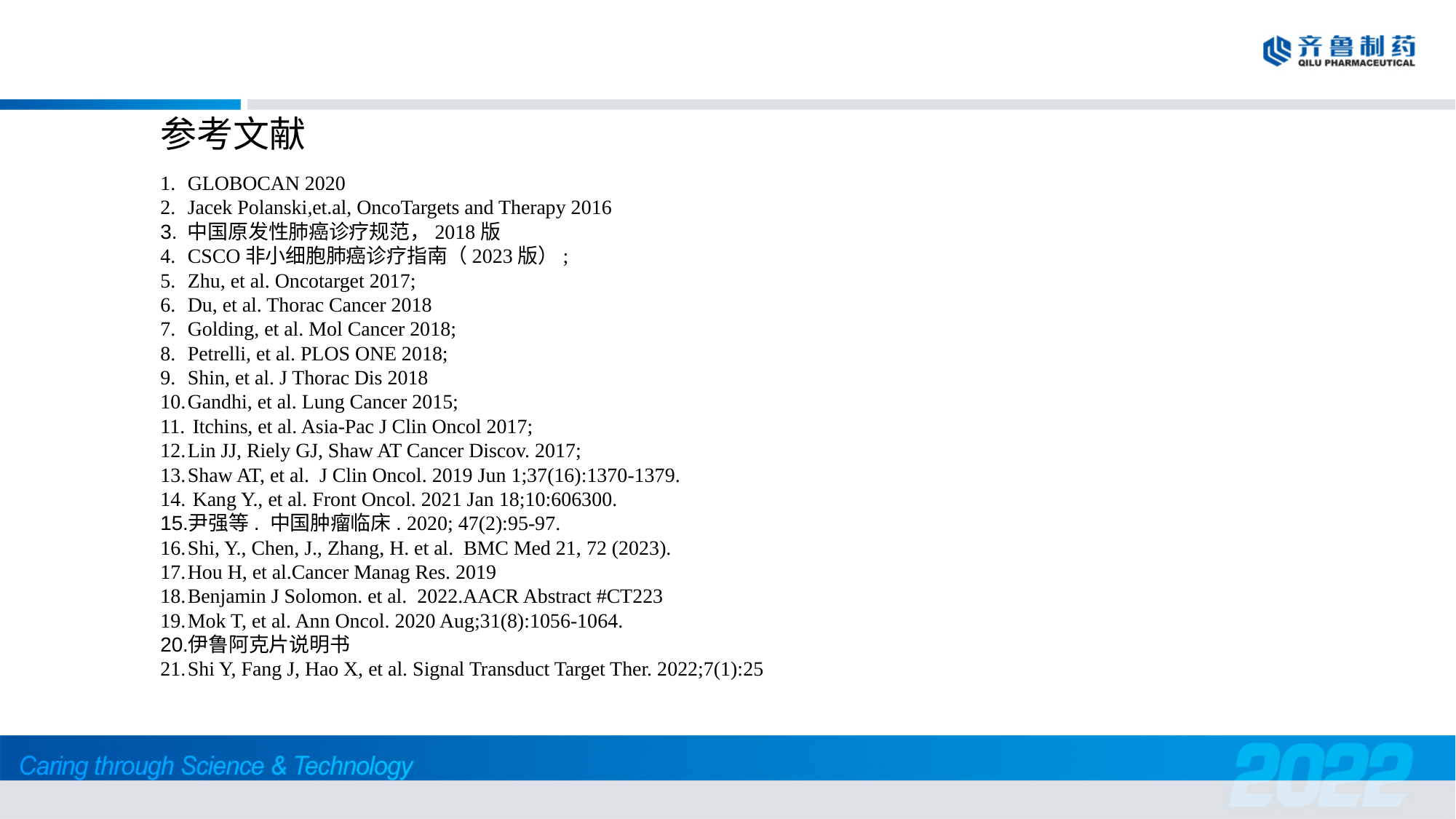

参考文献
GLOBOCAN 2020
Jacek Polanski,et.al, OncoTargets and Therapy 2016
中国原发性肺癌诊疗规范，2018版
CSCO非小细胞肺癌诊疗指南（2023版）;
Zhu, et al. Oncotarget 2017;
Du, et al. Thorac Cancer 2018
Golding, et al. Mol Cancer 2018;
Petrelli, et al. PLOS ONE 2018;
Shin, et al. J Thorac Dis 2018
Gandhi, et al. Lung Cancer 2015;
 Itchins, et al. Asia-Pac J Clin Oncol 2017;
Lin JJ, Riely GJ, Shaw AT Cancer Discov. 2017;
Shaw AT, et al.  J Clin Oncol. 2019 Jun 1;37(16):1370-1379.
 Kang Y., et al. Front Oncol. 2021 Jan 18;10:606300.
尹强等. 中国肿瘤临床. 2020; 47(2):95-97.
Shi, Y., Chen, J., Zhang, H. et al.  BMC Med 21, 72 (2023).
Hou H, et al.Cancer Manag Res. 2019
Benjamin J Solomon. et al.  2022.AACR Abstract #CT223
Mok T, et al. Ann Oncol. 2020 Aug;31(8):1056-1064.
伊鲁阿克片说明书
Shi Y, Fang J, Hao X, et al. Signal Transduct Target Ther. 2022;7(1):25